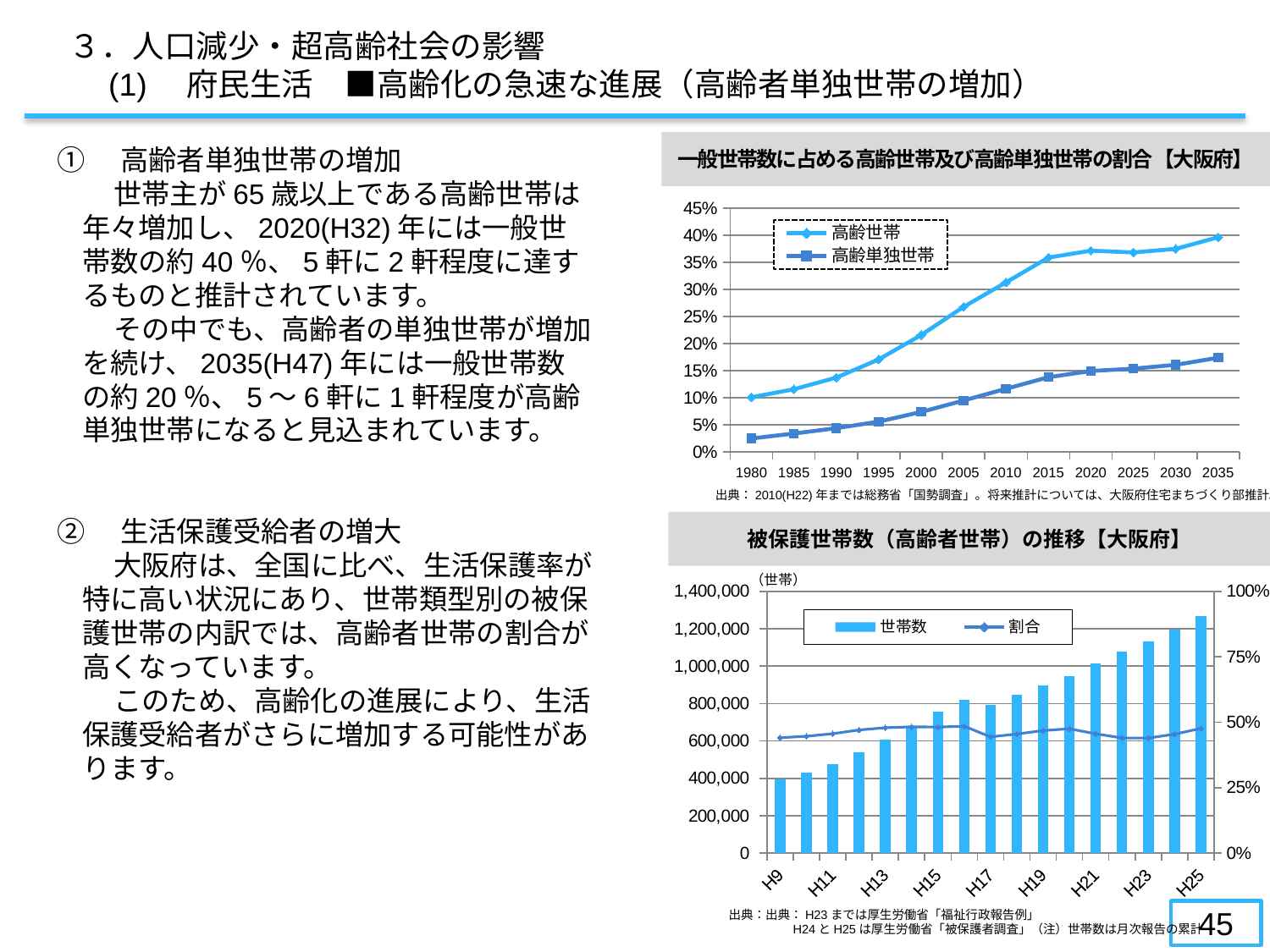

３．人口減少・超高齢社会の影響
　　(1)　府民生活　■高齢化の急速な進展（高齢者単独世帯の増加）
一般世帯数に占める高齢世帯及び高齢単独世帯の割合【大阪府】
①　高齢者単独世帯の増加
　　世帯主が65歳以上である高齢世帯は年々増加し、2020(H32)年には一般世帯数の約40％、5軒に2軒程度に達するものと推計されています。
　　その中でも、高齢者の単独世帯が増加を続け、2035(H47)年には一般世帯数の約20％、5～6軒に1軒程度が高齢単独世帯になると見込まれています。

②　生活保護受給者の増大
　　大阪府は、全国に比べ、生活保護率が特に高い状況にあり、世帯類型別の被保護世帯の内訳では、高齢者世帯の割合が高くなっています。
　　このため、高齢化の進展により、生活保護受給者がさらに増加する可能性があります。

### Chart

| Category | 高齢世帯 | 高齢単独世帯 |
|---|---|---|
| 1980 | 0.10097689699448441 | 0.024752052682335036 |
| 1985 | 0.11573792587253817 | 0.03389568908378246 |
| 1990 | 0.1371873887614249 | 0.04380225540014962 |
| 1995 | 0.17079302604546176 | 0.05592562615486744 |
| 2000 | 0.21596311261881881 | 0.07384046728647346 |
| 2005 | 0.2680445820509314 | 0.09494531961712174 |
| 2010 | 0.31326376130471356 | 0.11656069914500584 |
| 2015 | 0.3590659566946115 | 0.13799000755459215 |
| 2020 | 0.3717586098690348 | 0.14941089496208268 |
| 2025 | 0.36856110447757967 | 0.15373413654800838 |
| 2030 | 0.37505623831767404 | 0.1608386128002021 |
| 2035 | 0.39661250486533106 | 0.17388280392437322 |
出典：2010(H22)年までは総務省「国勢調査」。将来推計については、大阪府住宅まちづくり部推計。
被保護世帯数（高齢者世帯）の推移【大阪府】
（世帯）

### Chart

| Category | 世帯数 | 割合 |
|---|---|---|
| H9 | 395049.0 | 0.4409826330207024 |
| H10 | 429030.0 | 0.44655365867367225 |
| H11 | 477745.0 | 0.4563425351036393 |
| H12 | 539853.0 | 0.4705831589958159 |
| H13 | 608475.0 | 0.47902176351806147 |
| H14 | 680069.0 | 0.4824724202759746 |
| H15 | 755471.0 | 0.4814845973187512 |
| H16 | 820969.0 | 0.4849282621664885 |
| H17 | 792918.0 | 0.4441323931465469 |
| H18 | 845357.0 | 0.4550461609515653 |
| H19 | 898125.0 | 0.4682787883591042 |
| H20 | 946181.0 | 0.47509063155886283 |
| H21 | 1015216.0 | 0.4559629055409938 |
| H22 | 1078559.0 | 0.4401281014887636 |
| H23 | 1130149.0 | 0.4397958059907857 |
| H24 | 1197754.0 | 0.45457992249300627 |
| H25 | 1267702.0 | 0.47655049709359915 |
45
出典：出典：H23までは厚生労働省「福祉行政報告例」
　　　　　H24とH25は厚生労働省「被保護者調査」（注）世帯数は月次報告の累計